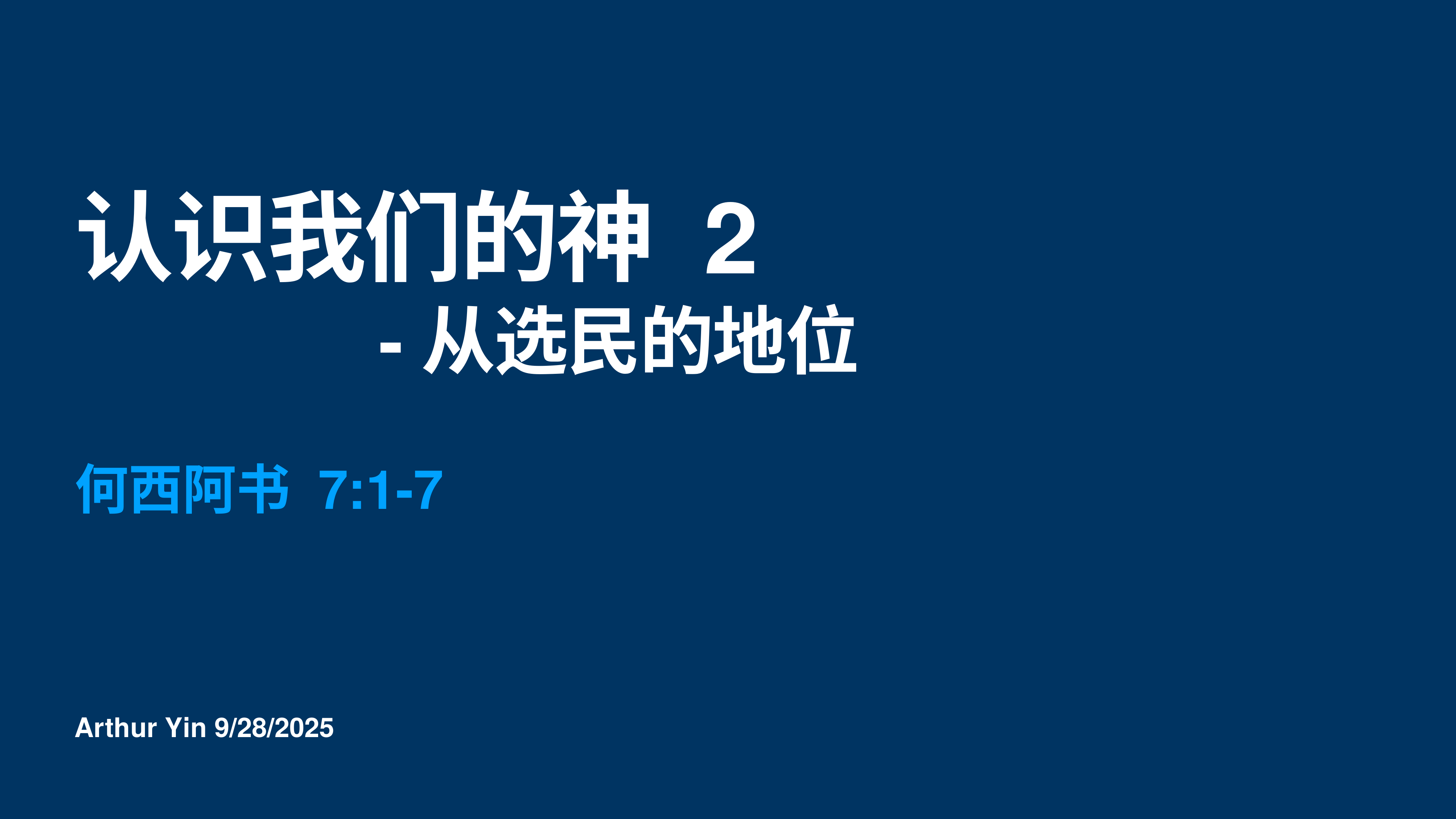

# 认识我们的神 2
            -从选民的地位
何西阿书 7:1-7
Arthur Yin 9/28/2025